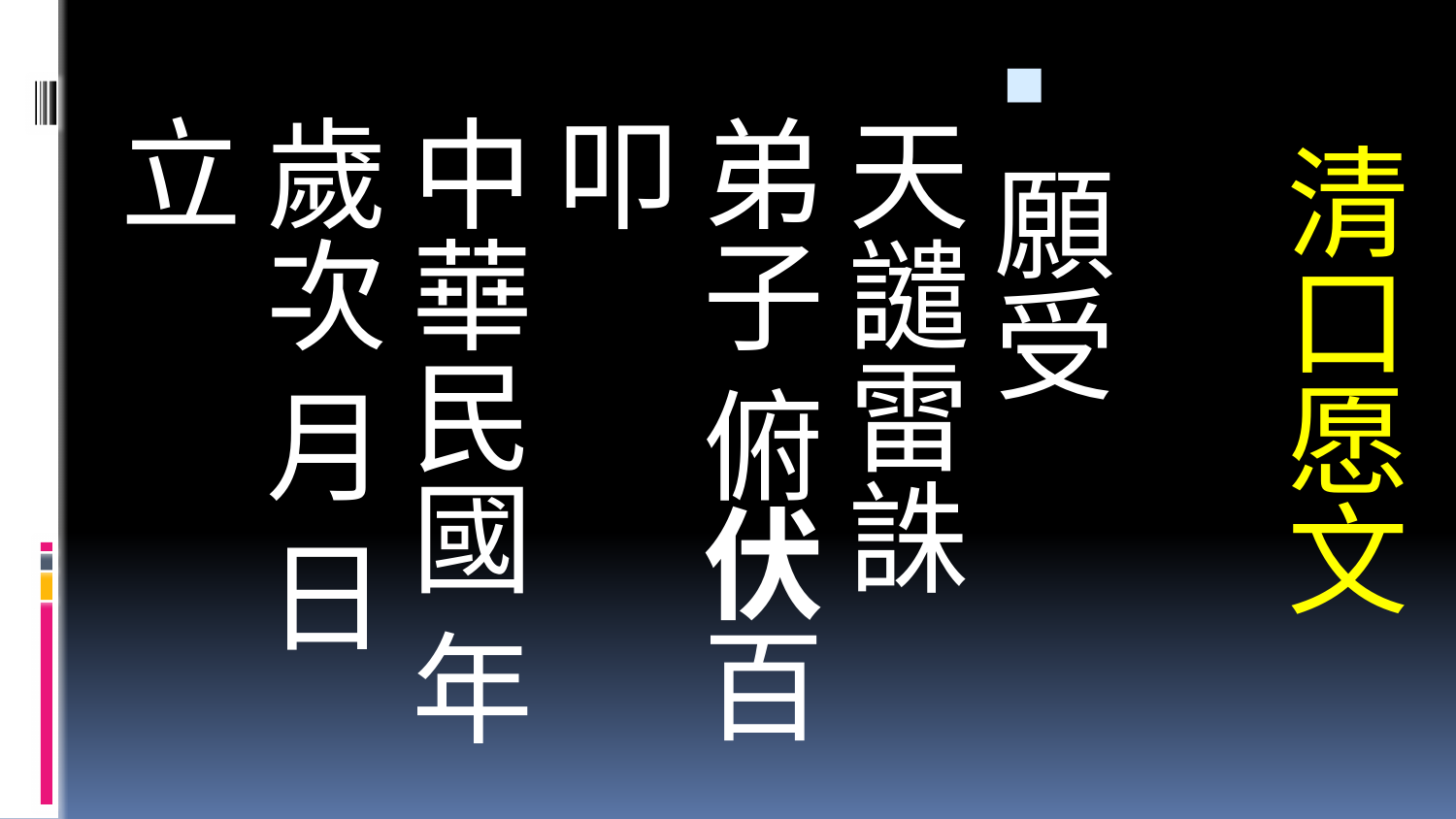

# 清口愿文
願受
天譴雷誅
弟子 俯伏百叩
中華民國 年歲次 月 日立